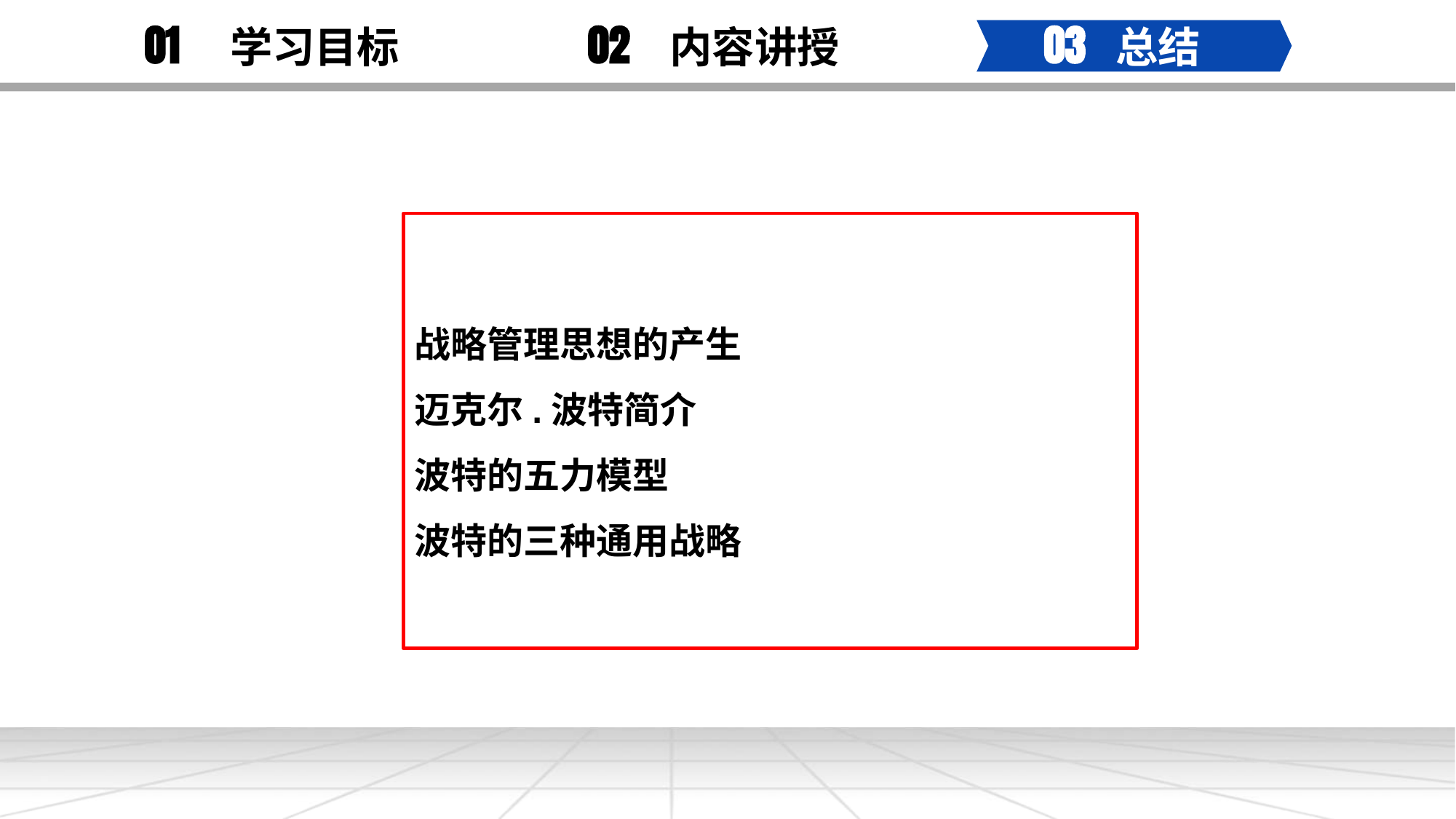

02   内容讲授
03  总结
01    学习目标

战略管理思想的产生
迈克尔.波特简介
波特的五力模型
波特的三种通用战略